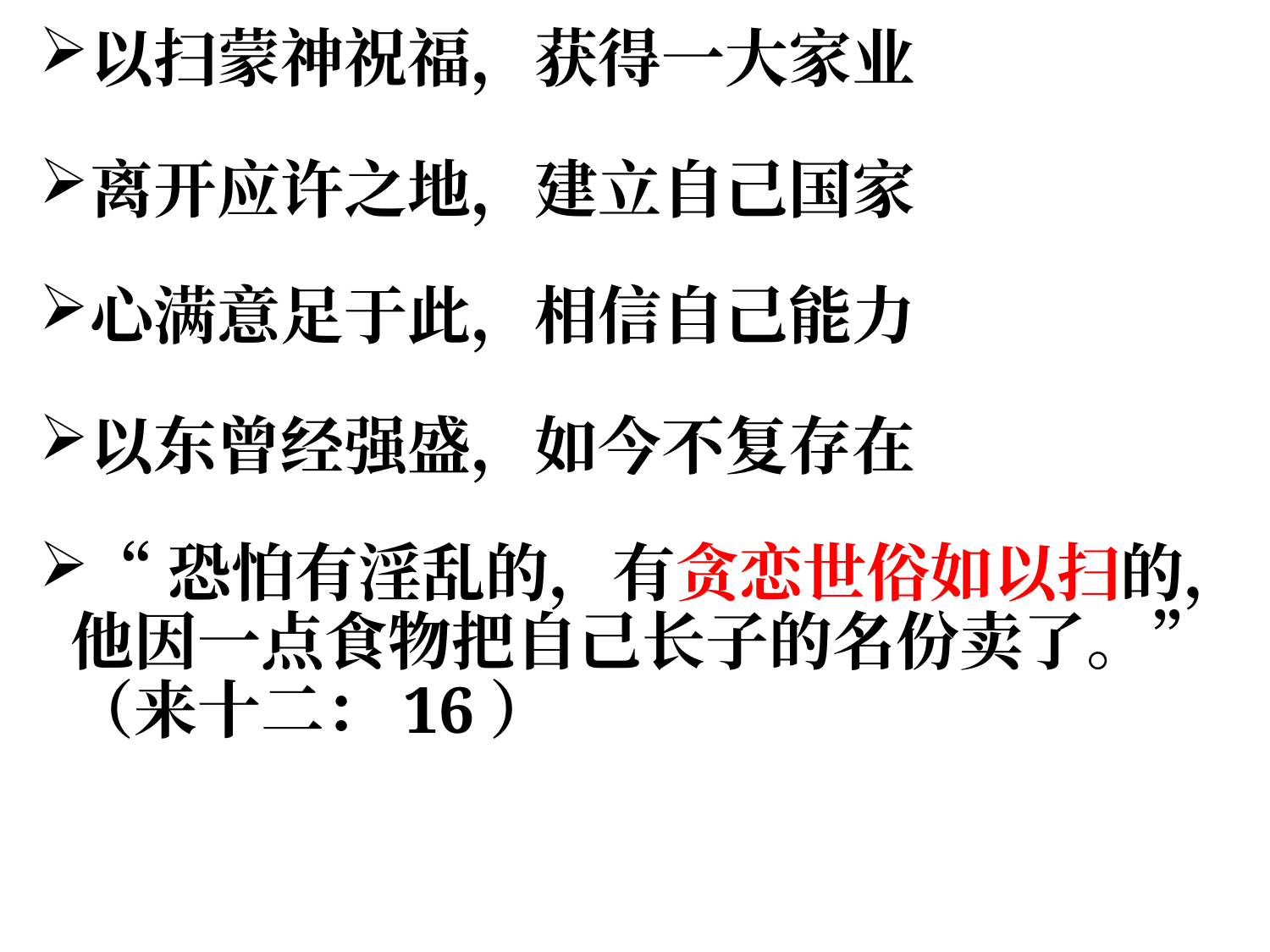

以扫蒙神祝福，获得一大家业

离开应许之地，建立自己国家

心满意足于此，相信自己能力

以东曾经强盛，如今不复存在

“恐怕有淫乱的，有贪恋世俗如以扫的，他因一点食物把自己长子的名份卖了。”（来十二：16）